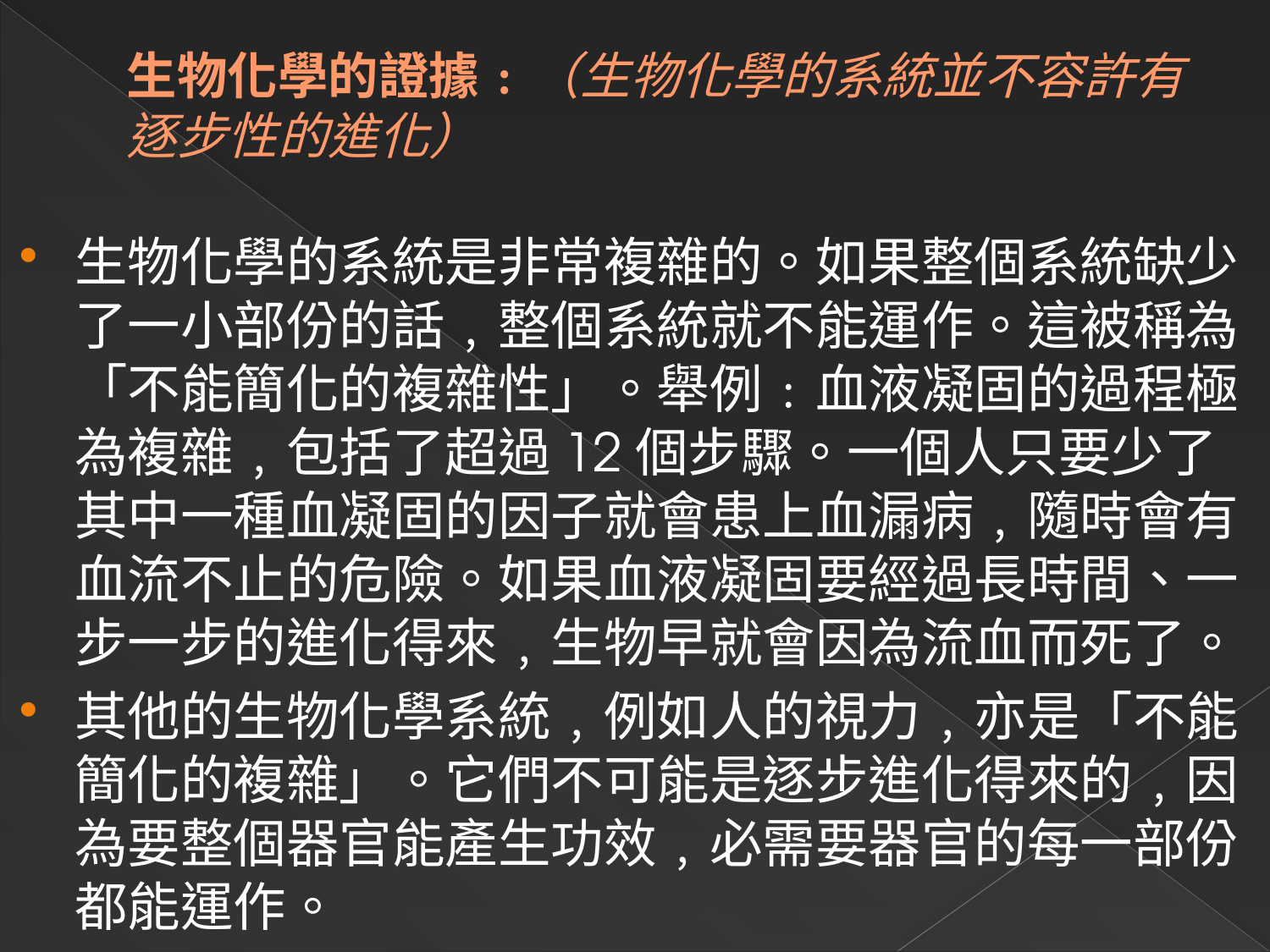

# 生物化學的證據﹕（生物化學的系統並不容許有逐步性的進化）
生物化學的系統是非常複雜的。如果整個系統缺少了一小部份的話﹐整個系統就不能運作。這被稱為「不能簡化的複雜性」。舉例﹕血液凝固的過程極為複雜﹐包括了超過12個步驟。一個人只要少了其中一種血凝固的因子就會患上血漏病﹐隨時會有血流不止的危險。如果血液凝固要經過長時間、一步一步的進化得來﹐生物早就會因為流血而死了。
其他的生物化學系統﹐例如人的視力﹐亦是「不能簡化的複雜」。它們不可能是逐步進化得來的﹐因為要整個器官能產生功效﹐必需要器官的每一部份都能運作。